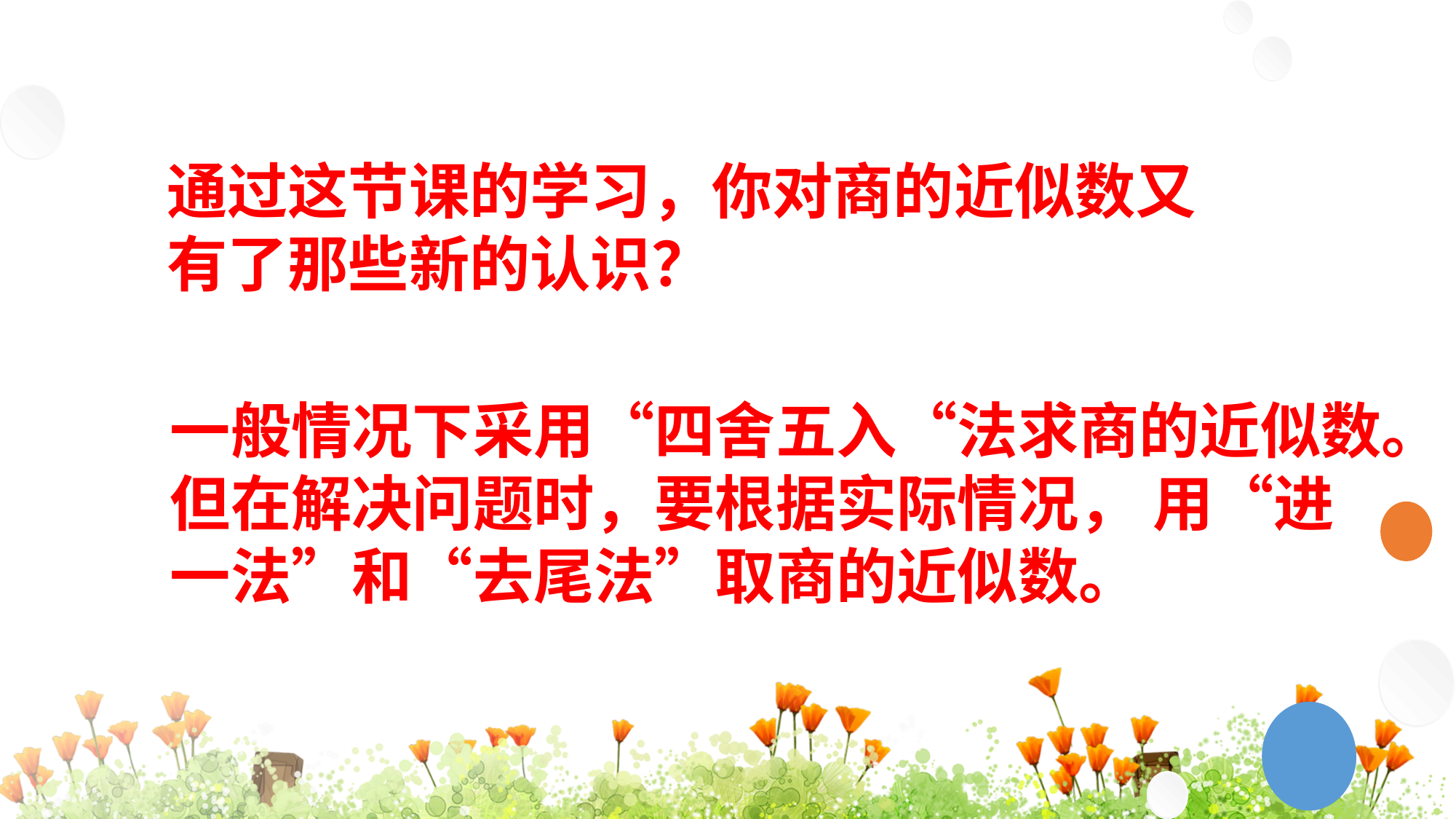

通过这节课的学习，你对商的近似数又有了那些新的认识？
一般情况下采用“四舍五入“法求商的近似数。
但在解决问题时，要根据实际情况， 用“进一法”和“去尾法”取商的近似数。